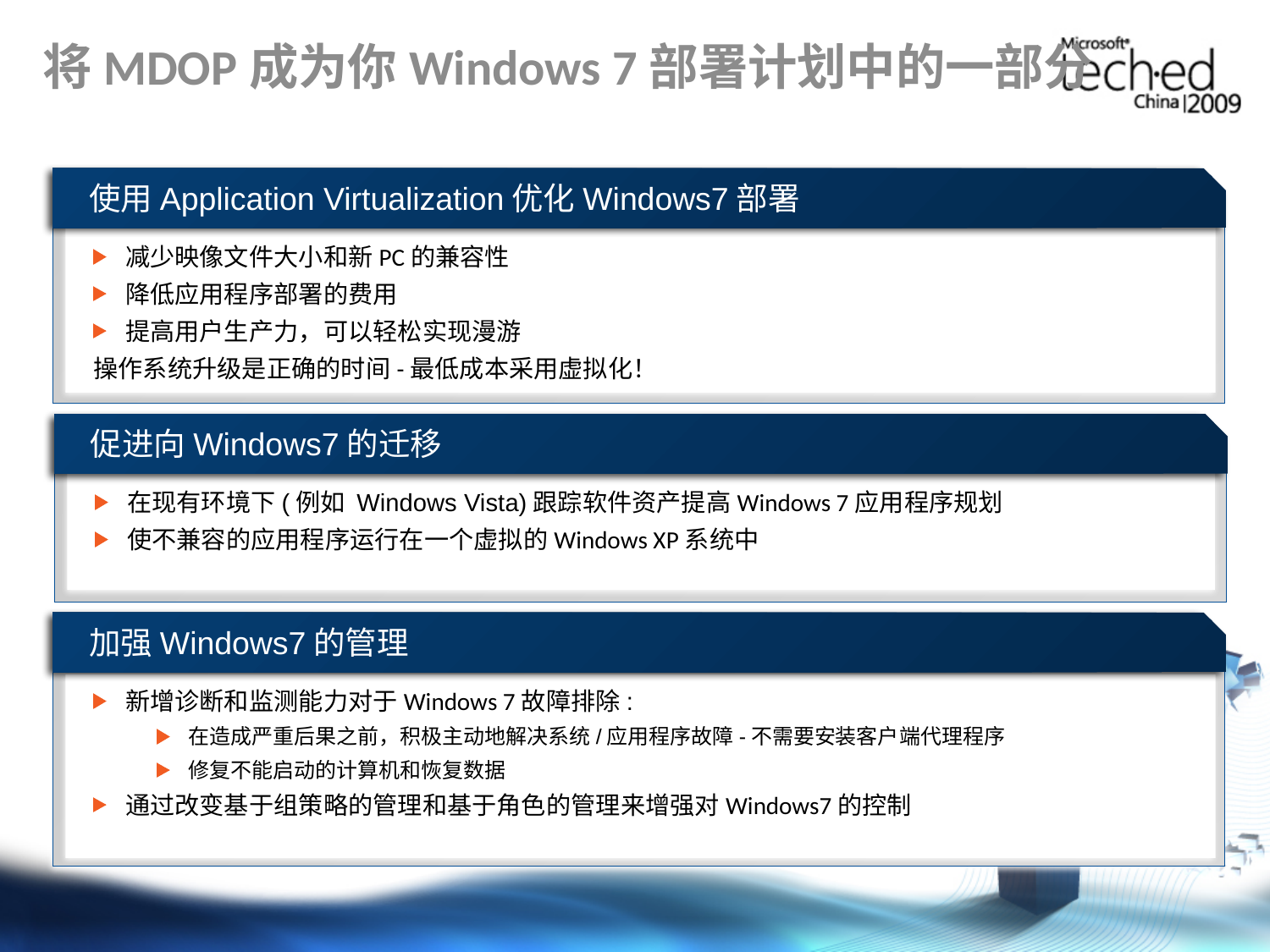

# 将MDOP成为你Windows 7部署计划中的一部分

使用Application Virtualization优化Windows7部署

减少映像文件大小和新PC的兼容性
降低应用程序部署的费用
提高用户生产力，可以轻松实现漫游
操作系统升级是正确的时间-最低成本采用虚拟化！

促进向Windows7的迁移

在现有环境下(例如 Windows Vista)跟踪软件资产提高Windows 7应用程序规划
使不兼容的应用程序运行在一个虚拟的Windows XP系统中

加强Windows7的管理

新增诊断和监测能力对于Windows 7故障排除:
在造成严重后果之前，积极主动地解决系统/应用程序故障-不需要安装客户端代理程序
修复不能启动的计算机和恢复数据
通过改变基于组策略的管理和基于角色的管理来增强对Windows7的控制